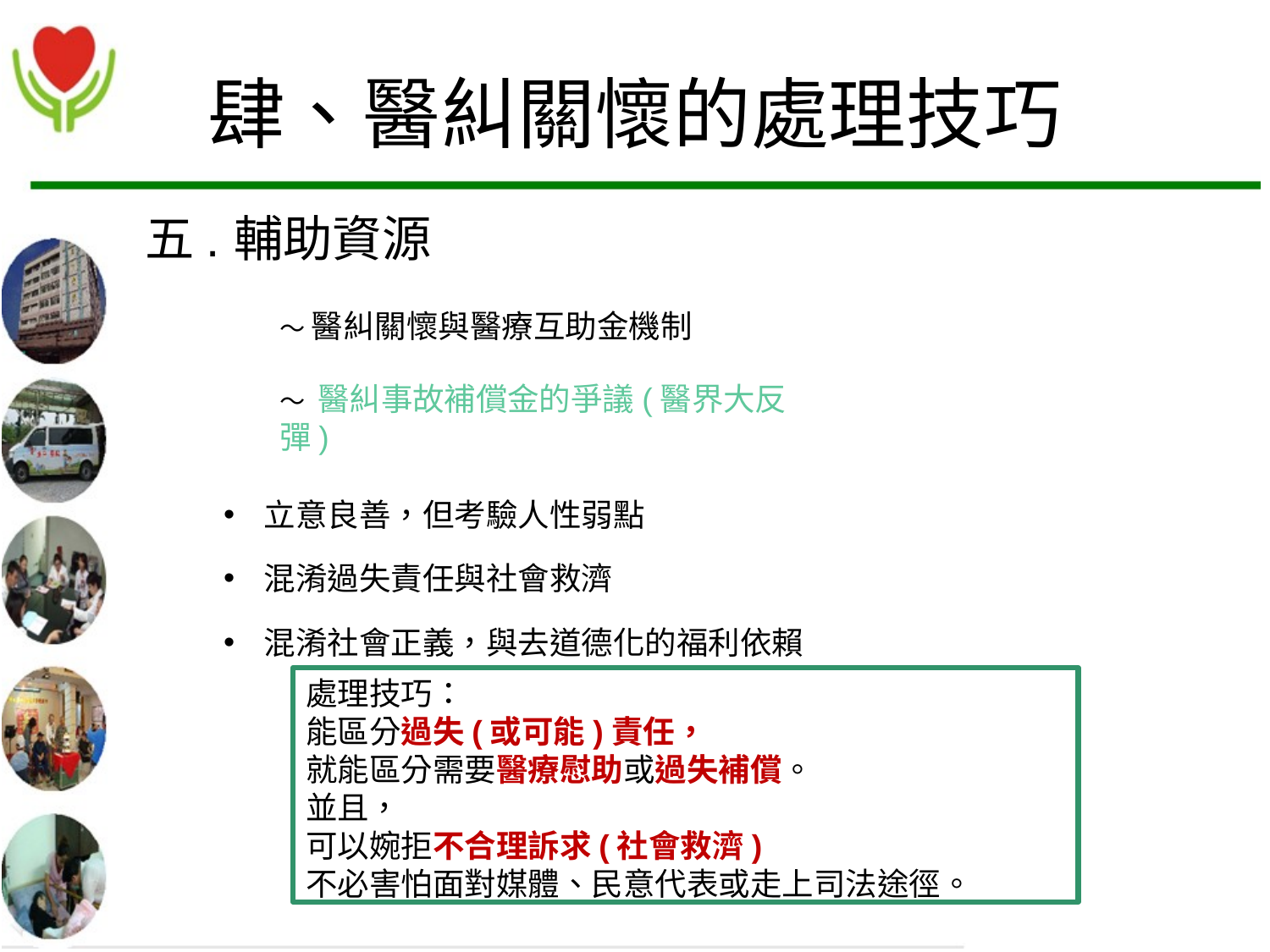

# 肆、醫糾關懷的處理技巧
五.輔助資源
〜 醫糾關懷與醫療互助金機制
〜 醫糾事故補償金的爭議(醫界大反彈)

立意良善，但考驗人性弱點

混淆過失責任與社會救濟

混淆社會正義，與去道德化的福利依賴
處理技巧：
能區分過失(或可能)責任，
就能區分需要醫療慰助或過失補償。
並且，
可以婉拒不合理訴求(社會救濟)
不必害怕面對媒體、民意代表或走上司法途徑。